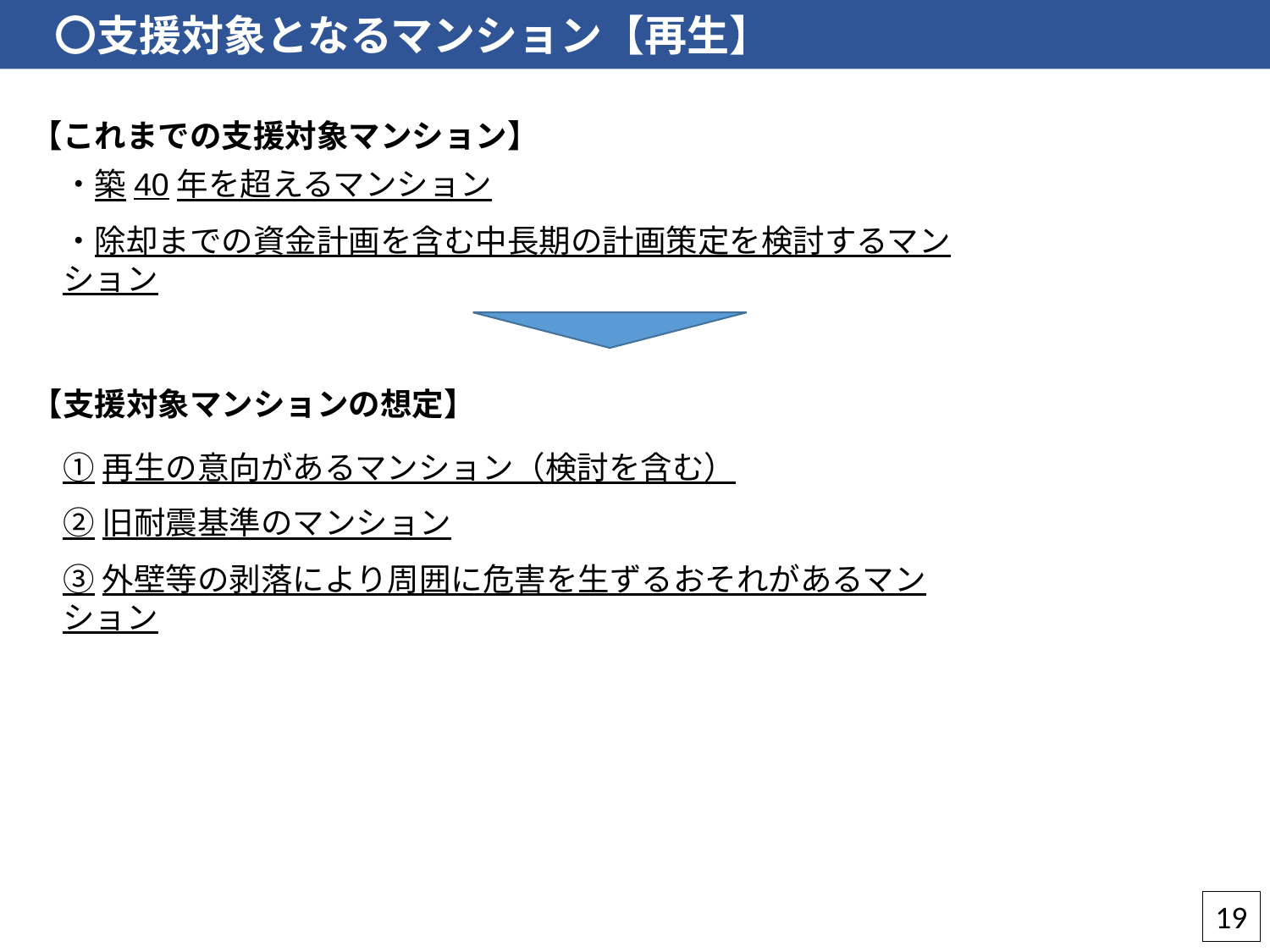

〇支援対象となるマンション【再生】
【これまでの支援対象マンション】
・築40年を超えるマンション
・除却までの資金計画を含む中長期の計画策定を検討するマンション

【支援対象マンションの想定】
①再生の意向があるマンション（検討を含む）
②旧耐震基準のマンション
③外壁等の剥落により周囲に危害を生ずるおそれがあるマンション
19